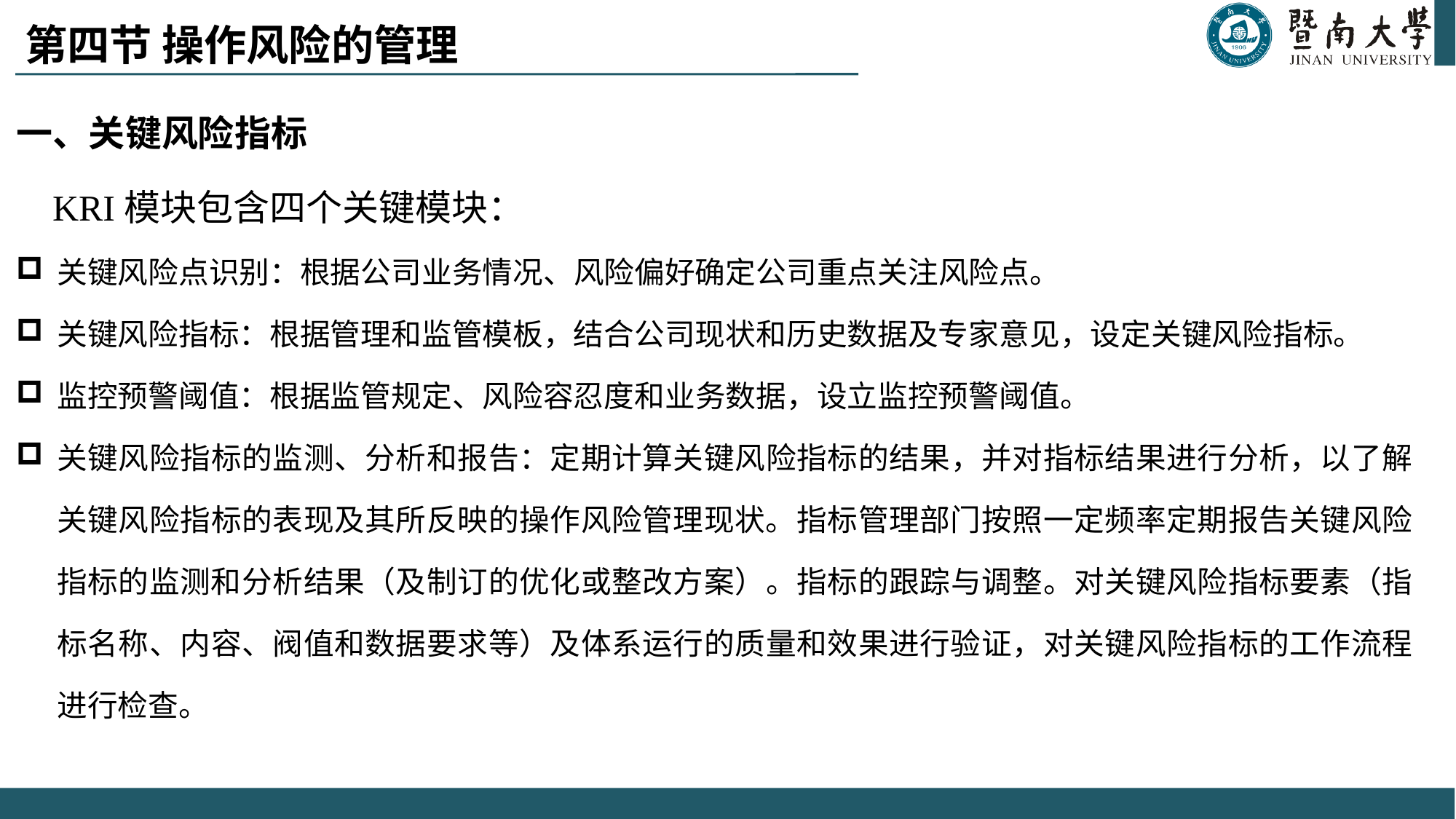

# 第四节 操作风险的管理
一、关键风险指标
    KRI模块包含四个关键模块：
关键风险点识别：根据公司业务情况、风险偏好确定公司重点关注风险点。
关键风险指标：根据管理和监管模板，结合公司现状和历史数据及专家意见，设定关键风险指标。
监控预警阈值：根据监管规定、风险容忍度和业务数据，设立监控预警阈值。
关键风险指标的监测、分析和报告：定期计算关键风险指标的结果，并对指标结果进行分析，以了解关键风险指标的表现及其所反映的操作风险管理现状。指标管理部门按照一定频率定期报告关键风险指标的监测和分析结果（及制订的优化或整改方案）。指标的跟踪与调整。对关键风险指标要素（指标名称、内容、阀值和数据要求等）及体系运行的质量和效果进行验证，对关键风险指标的工作流程进行检查。